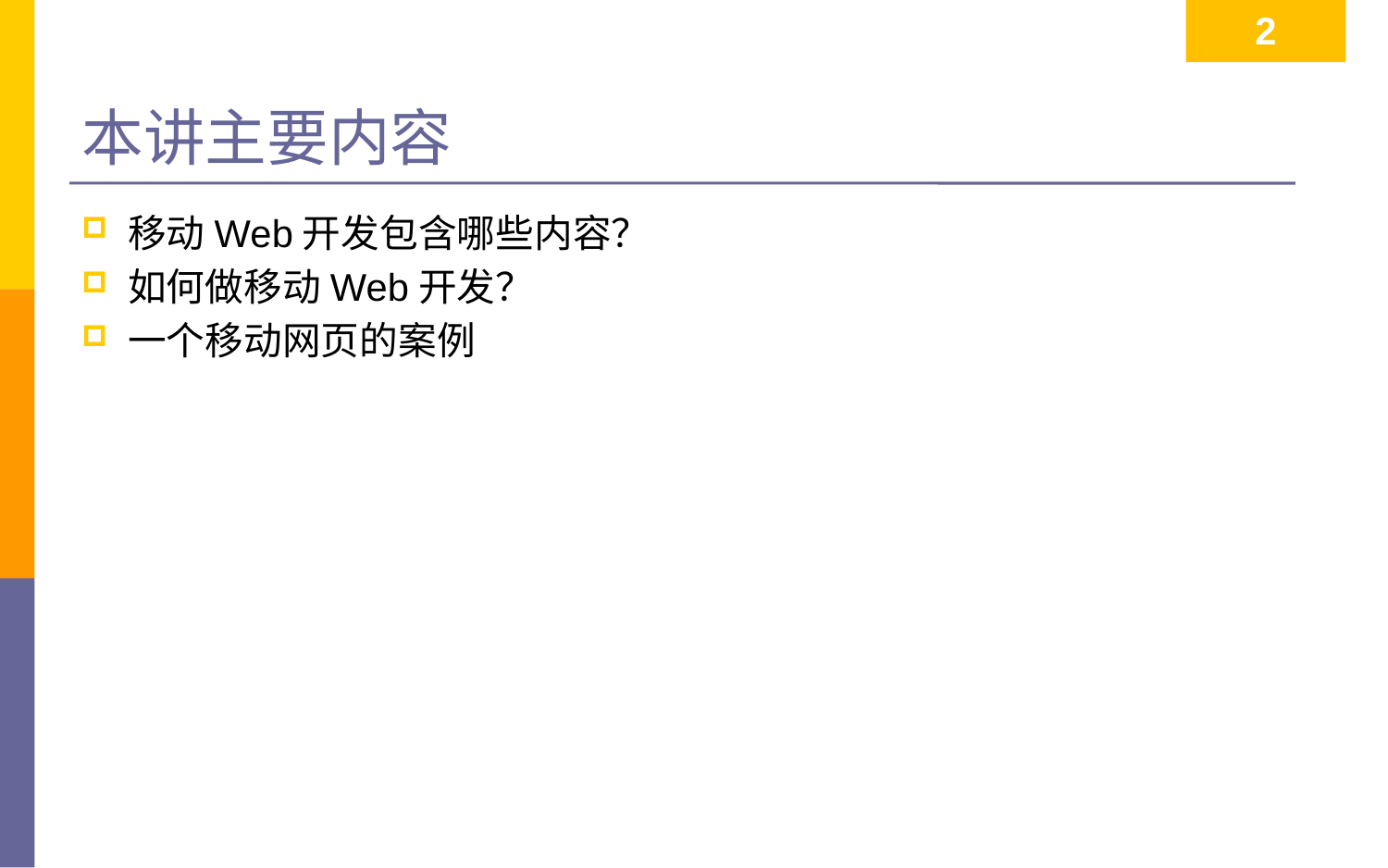

2
# 本讲主要内容

移动Web开发包含哪些内容？
如何做移动Web开发？
一个移动网页的案例